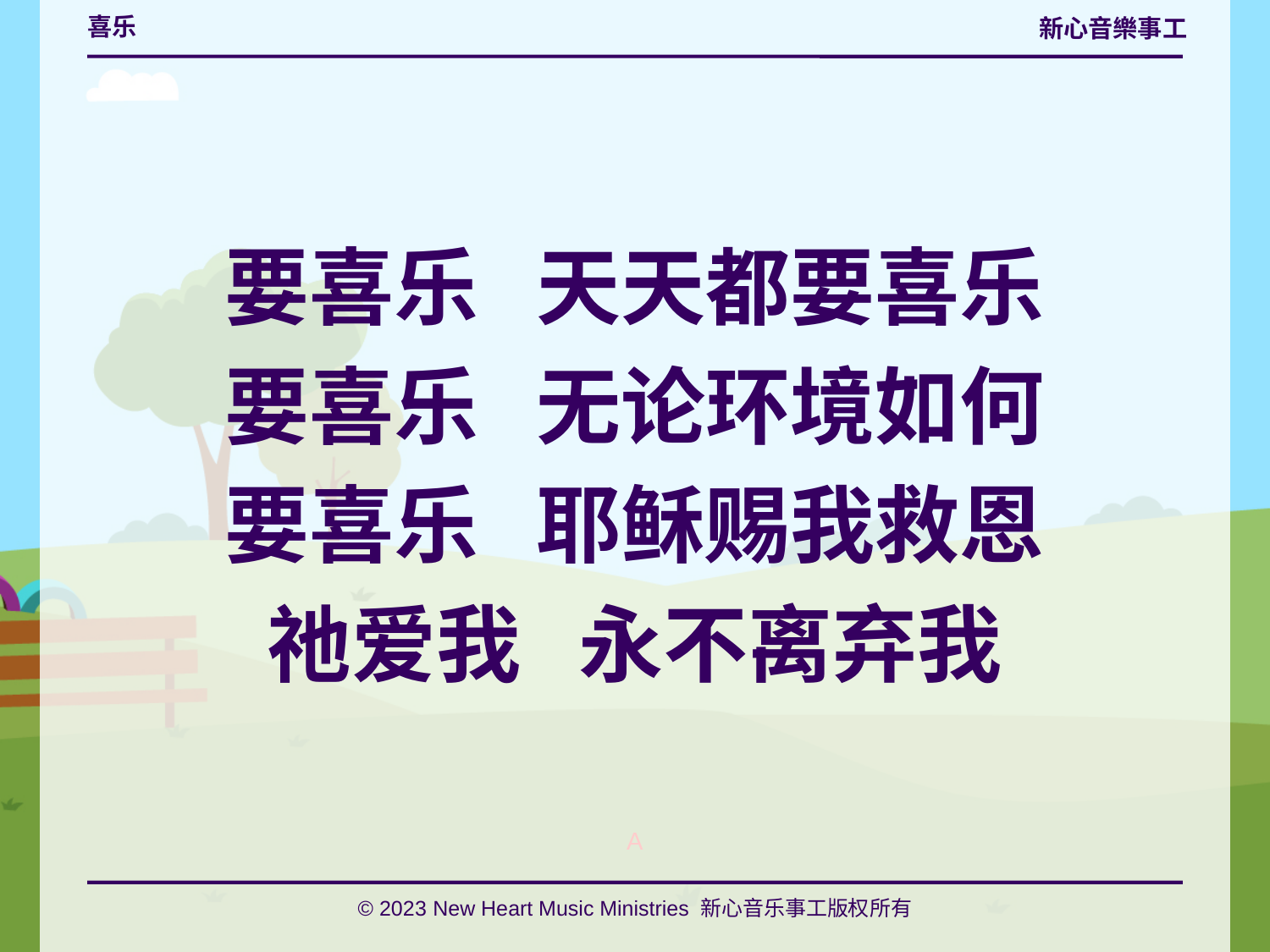

# 喜乐
要喜乐   天天都要喜乐
要喜乐   无论环境如何
要喜乐   耶稣赐我救恩
祂爱我   永不离弃我
A
© 2023 New Heart Music Ministries 新心音乐事工版权所有